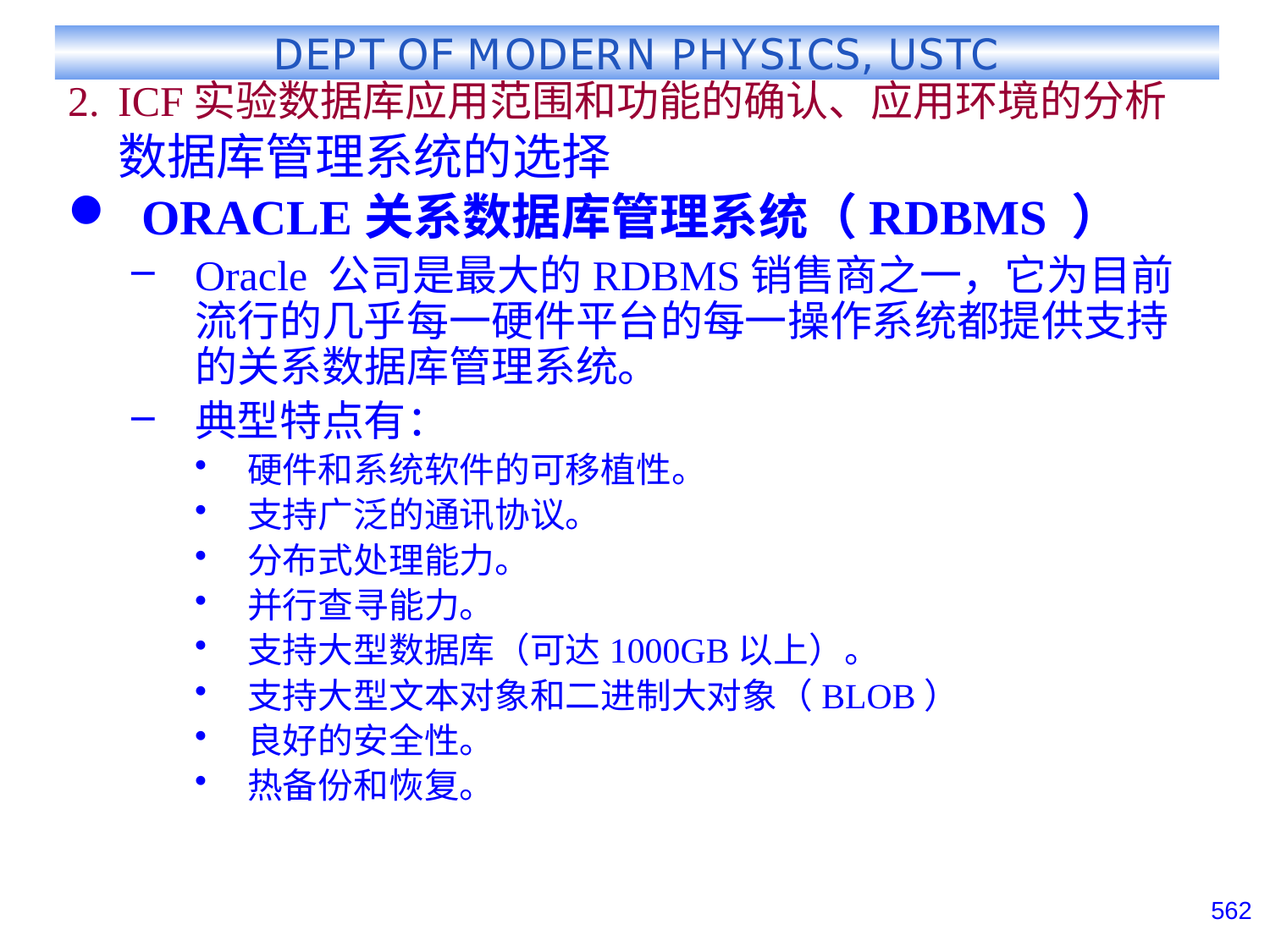

# ICF实验数据库应用范围和功能的确认、应用环境的分析 数据库管理系统的选择
ORACLE关系数据库管理系统（RDBMS ）
Oracle 公司是最大的RDBMS销售商之一，它为目前流行的几乎每一硬件平台的每一操作系统都提供支持的关系数据库管理系统。
典型特点有：
硬件和系统软件的可移植性。
支持广泛的通讯协议。
分布式处理能力。
并行查寻能力。
支持大型数据库（可达1000GB以上）。
支持大型文本对象和二进制大对象（BLOB）
良好的安全性。
热备份和恢复。